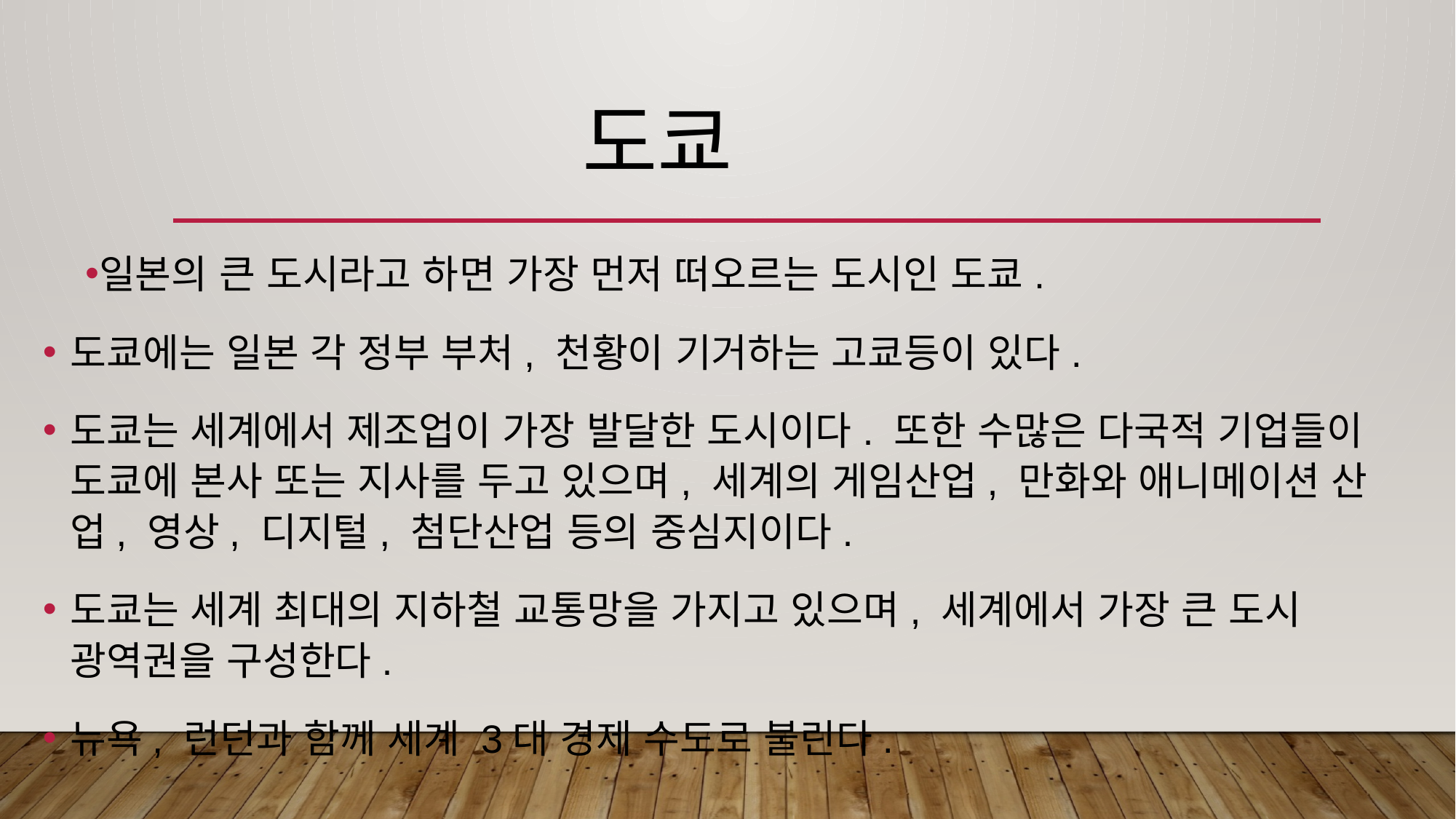

# 도쿄
일본의 큰 도시라고 하면 가장 먼저 떠오르는 도시인 도쿄.
도쿄에는 일본 각 정부 부처, 천황이 기거하는 고쿄등이 있다.
도쿄는 세계에서 제조업이 가장 발달한 도시이다. 또한 수많은 다국적 기업들이 도쿄에 본사 또는 지사를 두고 있으며, 세계의 게임산업, 만화와 애니메이션 산업, 영상, 디지털, 첨단산업 등의 중심지이다.
도쿄는 세계 최대의 지하철 교통망을 가지고 있으며, 세계에서 가장 큰 도시 광역권을 구성한다.
뉴욕, 런던과 함께 세계 3대 경제 수도로 불린다.